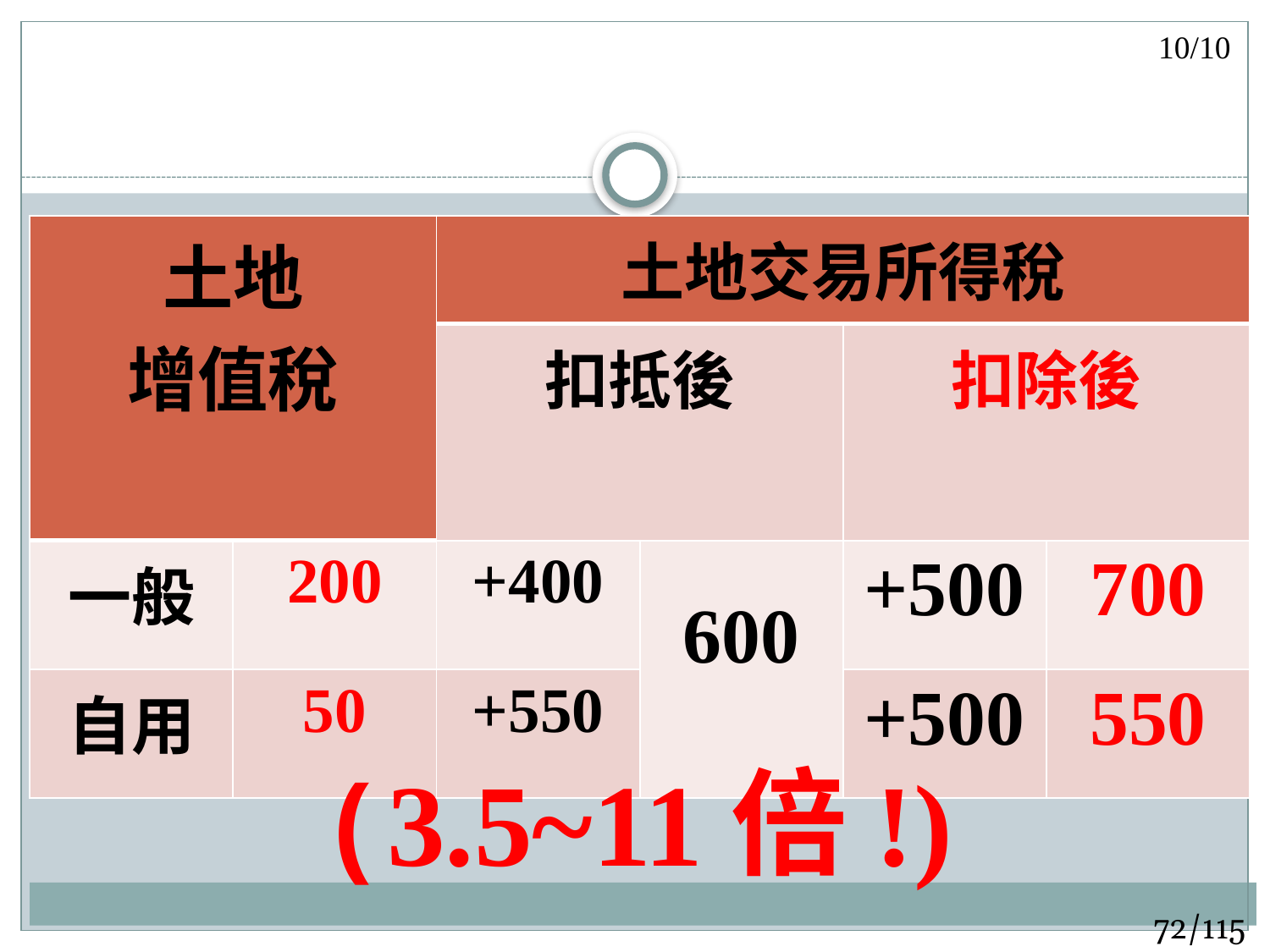

10/10
#
| 土地 增值稅 |  | 土地交易所得稅 |  |  |  |
| --- | --- | --- | --- | --- | --- |
|  |  | 扣抵後 |  | 扣除後 |  |
| 一般 | 200 | +400 | 600 | +500 | 700 |
| 自用 | 50 | +550 |  | +500 | 550 |
(3.5~11倍!)